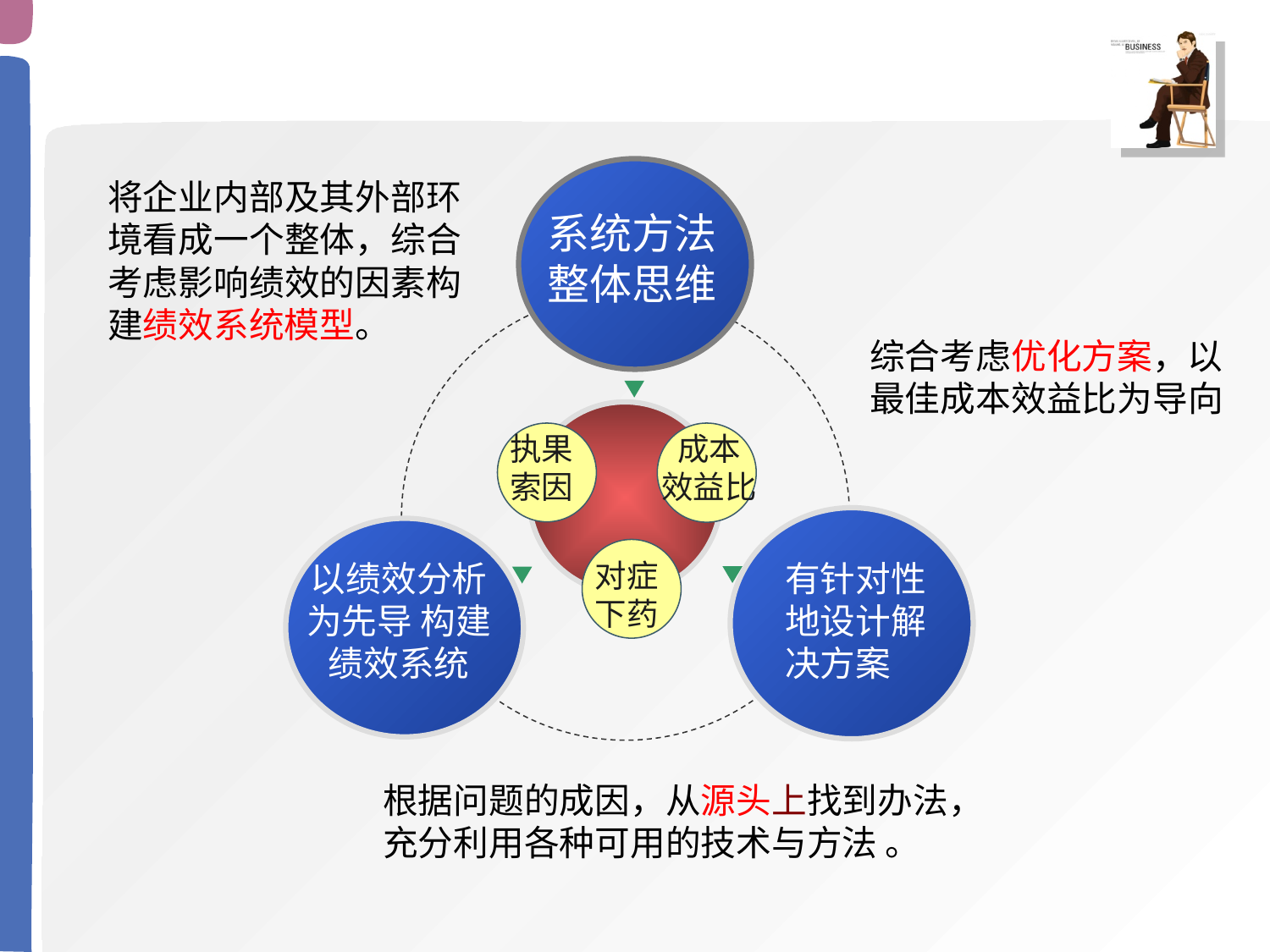

将企业内部及其外部环境看成一个整体，综合考虑影响绩效的因素构建绩效系统模型。
系统方法
整体思维

综合考虑优化方案，以最佳成本效益比为导向

执果
索因
成本
效益比

以绩效分析为先导 构建绩效系统
对症
下药
有针对性
地设计解决方案

根据问题的成因，从源头上找到办法，充分利用各种可用的技术与方法 。